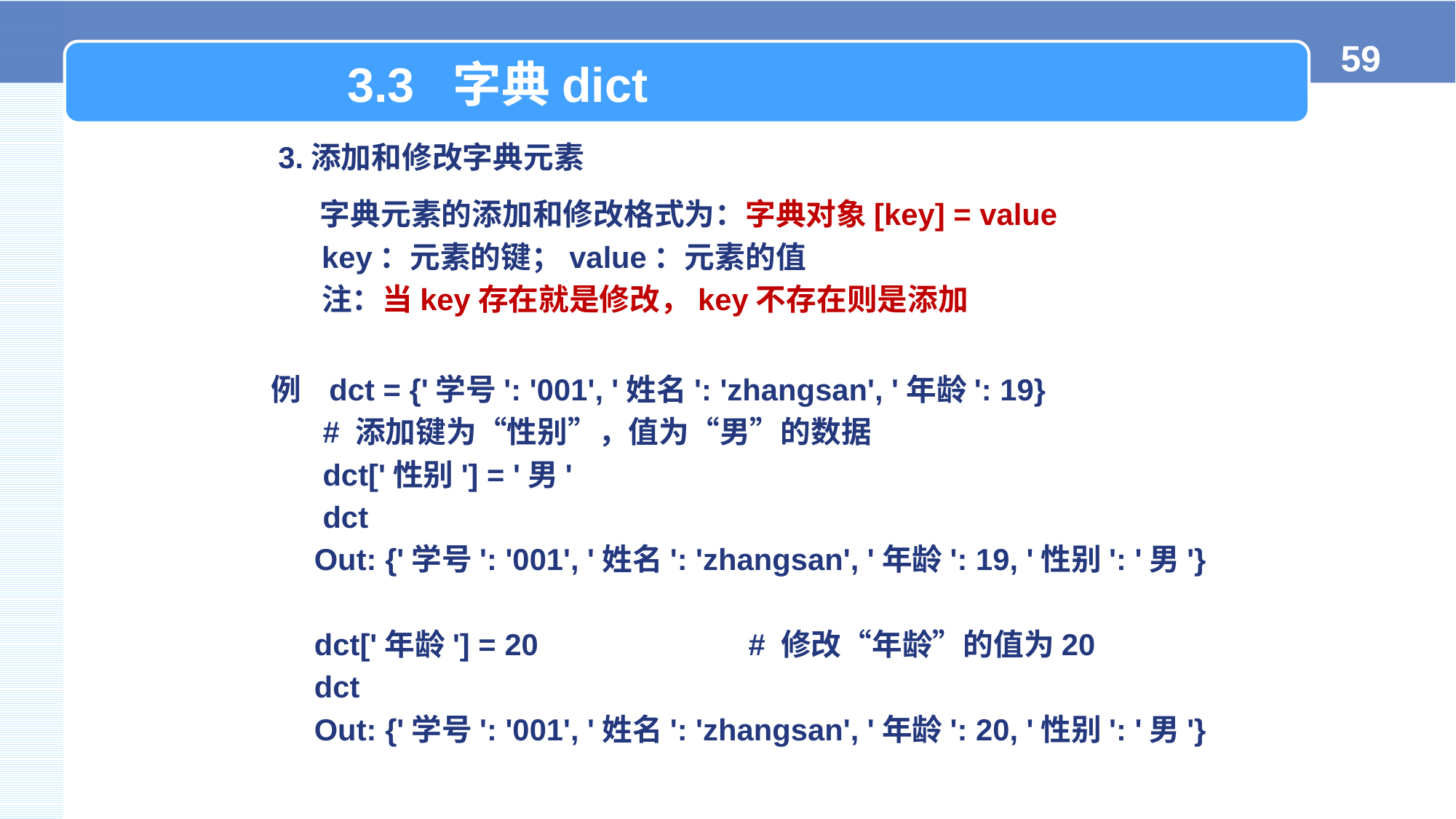

3.3  字典dict
3.添加和修改字典元素
     字典元素的添加和修改格式为：字典对象[key] = value
key：元素的键；value：元素的值
注：当key存在就是修改，key不存在则是添加
例   dct = {'学号': '001', '姓名': 'zhangsan', '年龄': 19}
 # 添加键为“性别”，值为“男”的数据
 dct['性别'] = '男'
 dct
Out: {'学号': '001', '姓名': 'zhangsan', '年龄': 19, '性别': '男'}

dct['年龄'] = 20		# 修改“年龄”的值为20
dct
Out: {'学号': '001', '姓名': 'zhangsan', '年龄': 20, '性别': '男'}